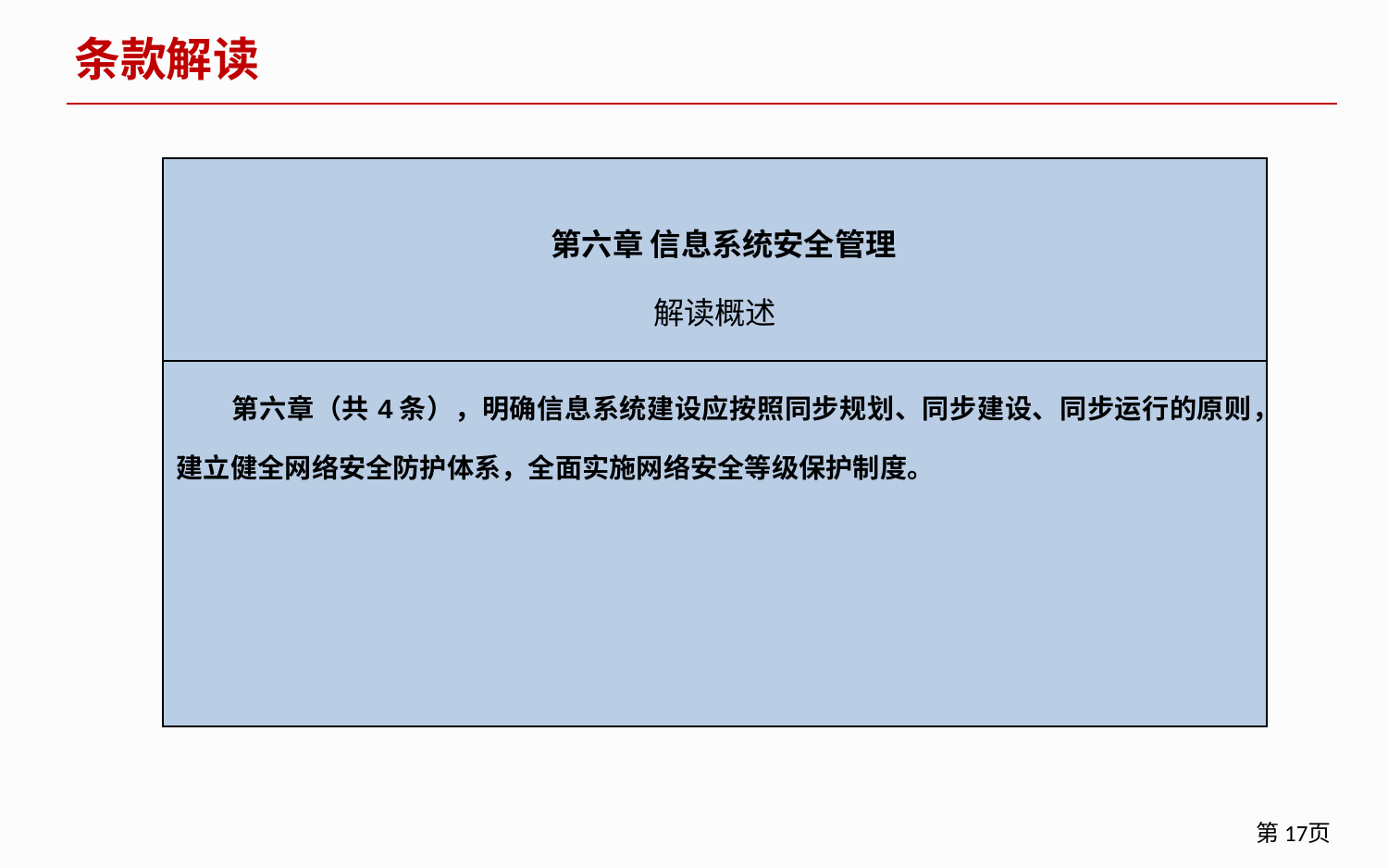

条款解读
| 第六章 信息系统安全管理 解读概述 |
| --- |
| 第六章（共4条），明确信息系统建设应按照同步规划、同步建设、同步运行的原则，建立健全网络安全防护体系，全面实施网络安全等级保护制度。 |